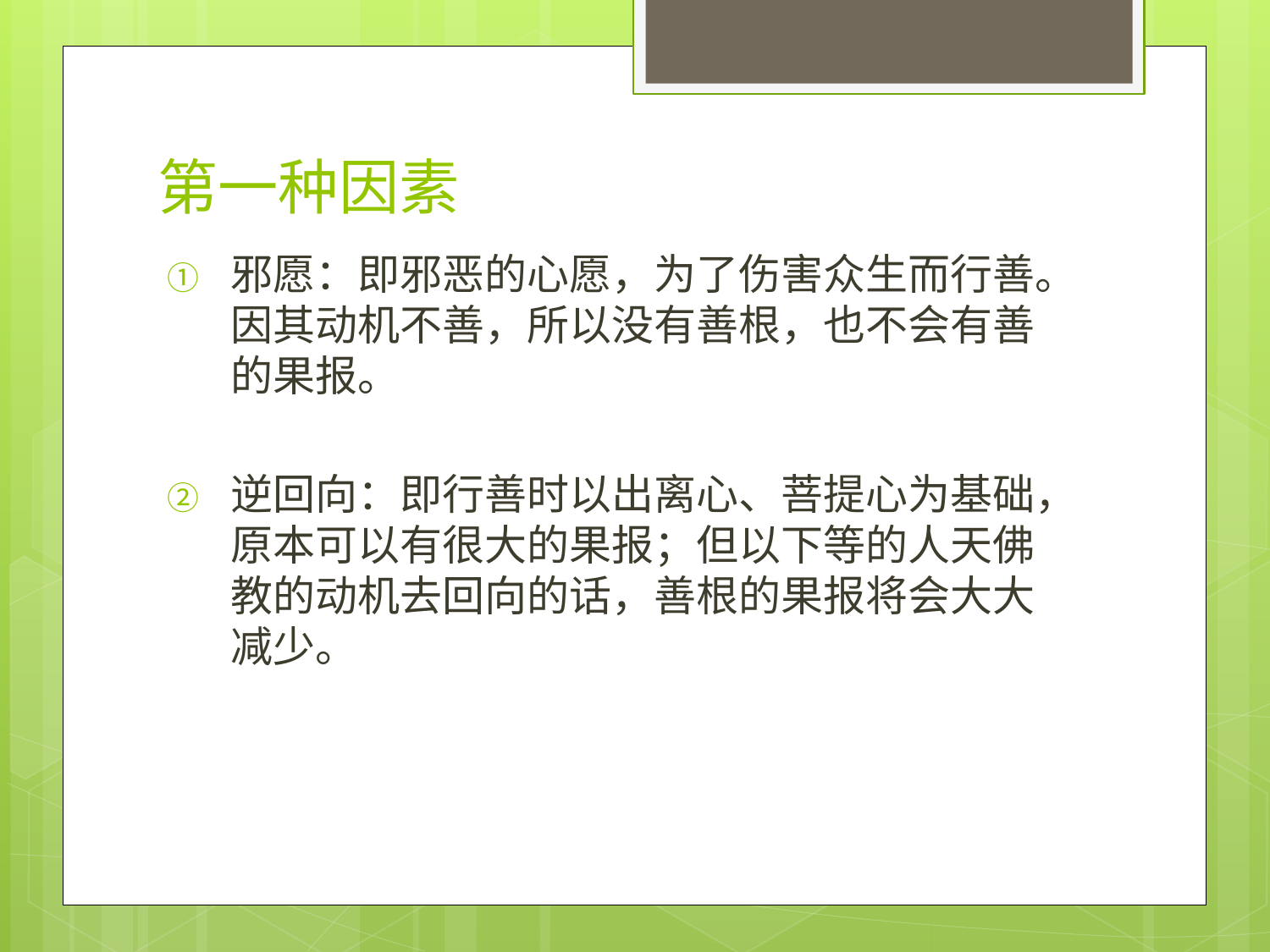

# 第一种因素
邪愿：即邪恶的心愿，为了伤害众生而行善。因其动机不善，所以没有善根，也不会有善的果报。

逆回向：即行善时以出离心、菩提心为基础，原本可以有很大的果报；但以下等的人天佛教的动机去回向的话，善根的果报将会大大减少。